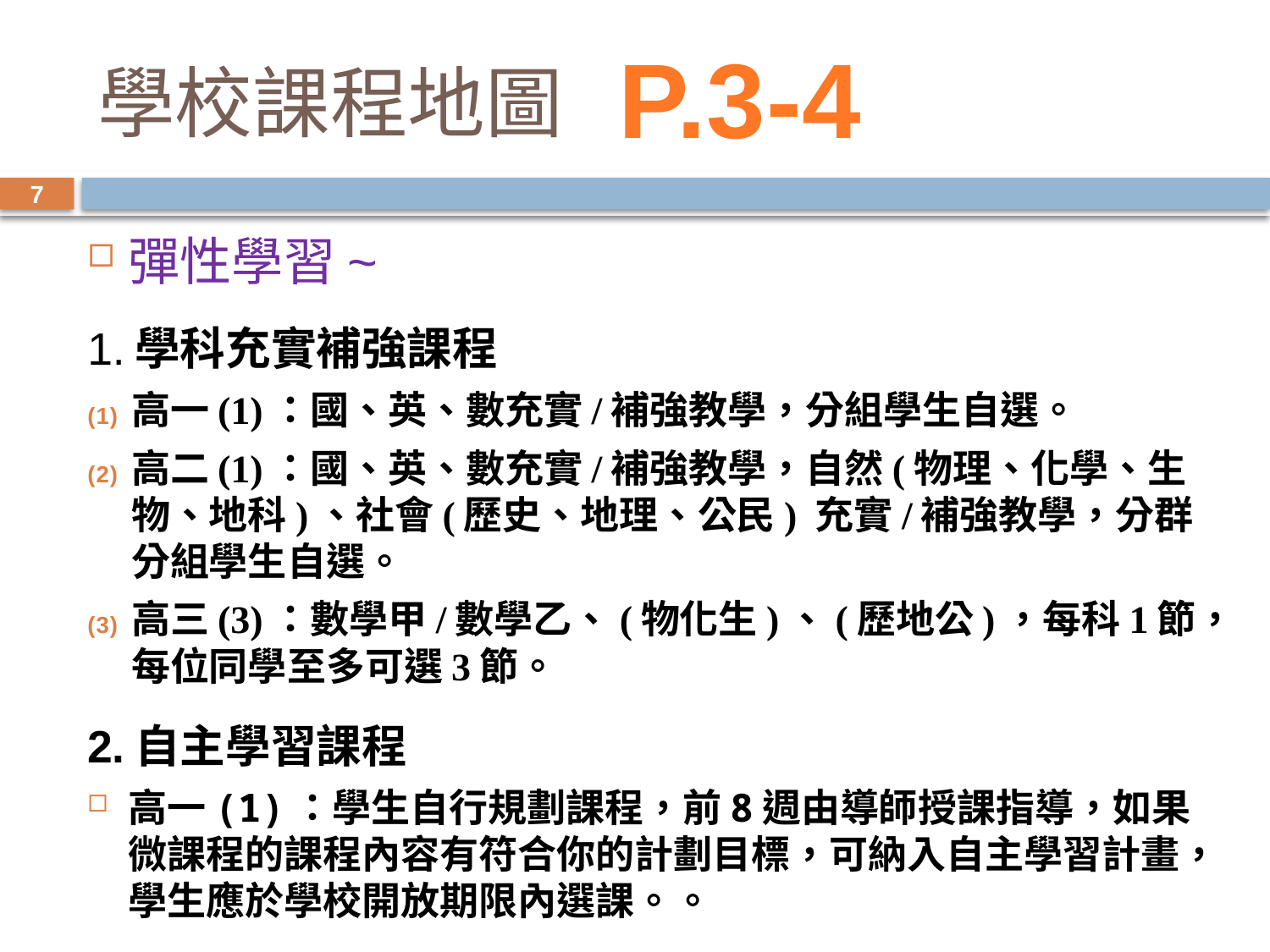

P.3-4
# 學校課程地圖
7
彈性學習~
1.學科充實補強課程
高一(1)：國、英、數充實/補強教學，分組學生自選。
高二(1)：國、英、數充實/補強教學，自然(物理、化學、生物、地科)、社會(歷史、地理、公民) 充實/補強教學，分群分組學生自選。
高三(3)：數學甲/數學乙、(物化生)、(歷地公)，每科1節，每位同學至多可選3節。
2.自主學習課程
高一(1)：學生自行規劃課程，前8週由導師授課指導，如果微課程的課程內容有符合你的計劃目標，可納入自主學習計畫，學生應於學校開放期限內選課。。